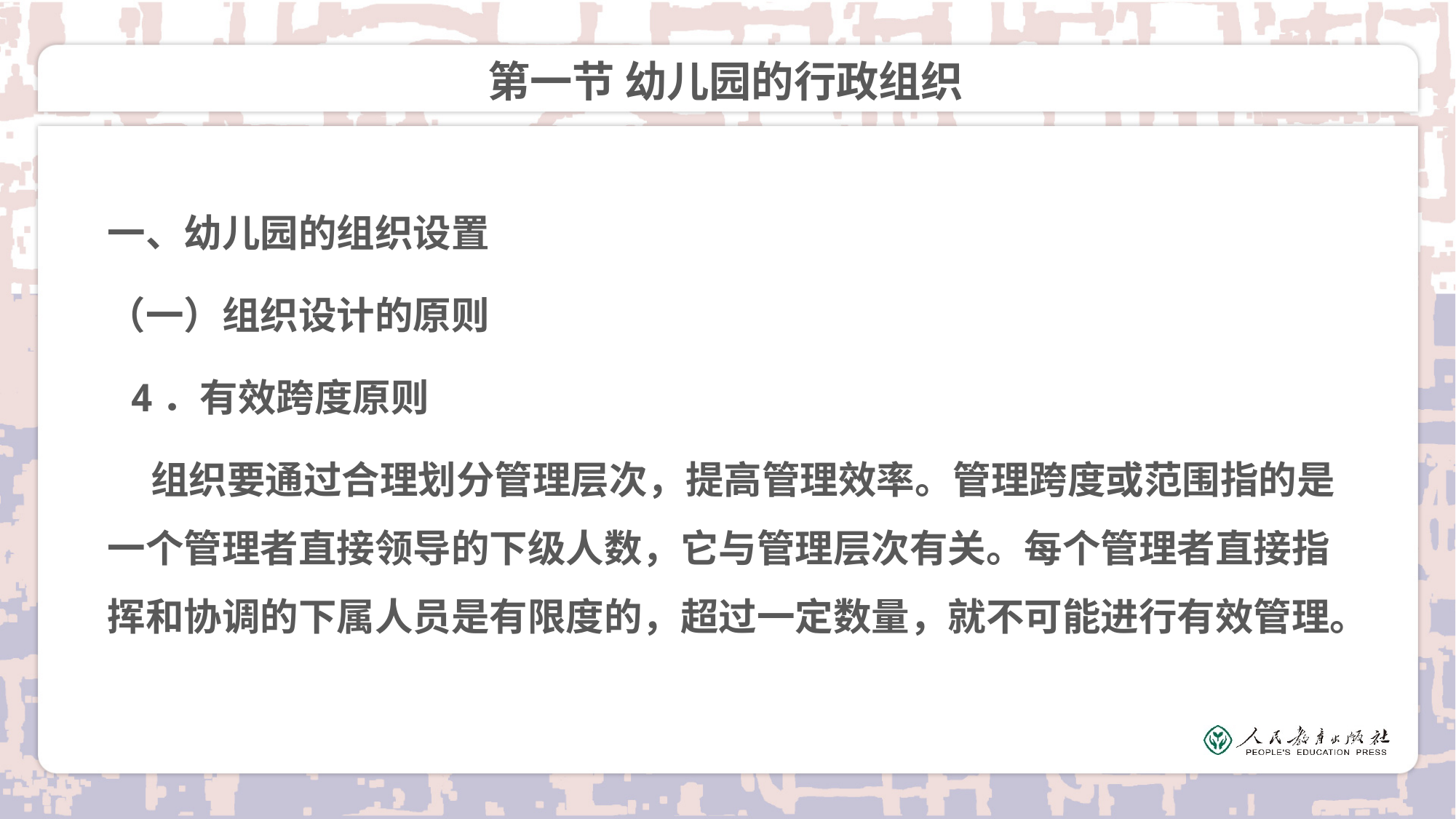

# 第一节 幼儿园的行政组织
一、幼儿园的组织设置
（一）组织设计的原则
 4．有效跨度原则
    组织要通过合理划分管理层次，提高管理效率。管理跨度或范围指的是一个管理者直接领导的下级人数，它与管理层次有关。每个管理者直接指挥和协调的下属人员是有限度的，超过一定数量，就不可能进行有效管理。